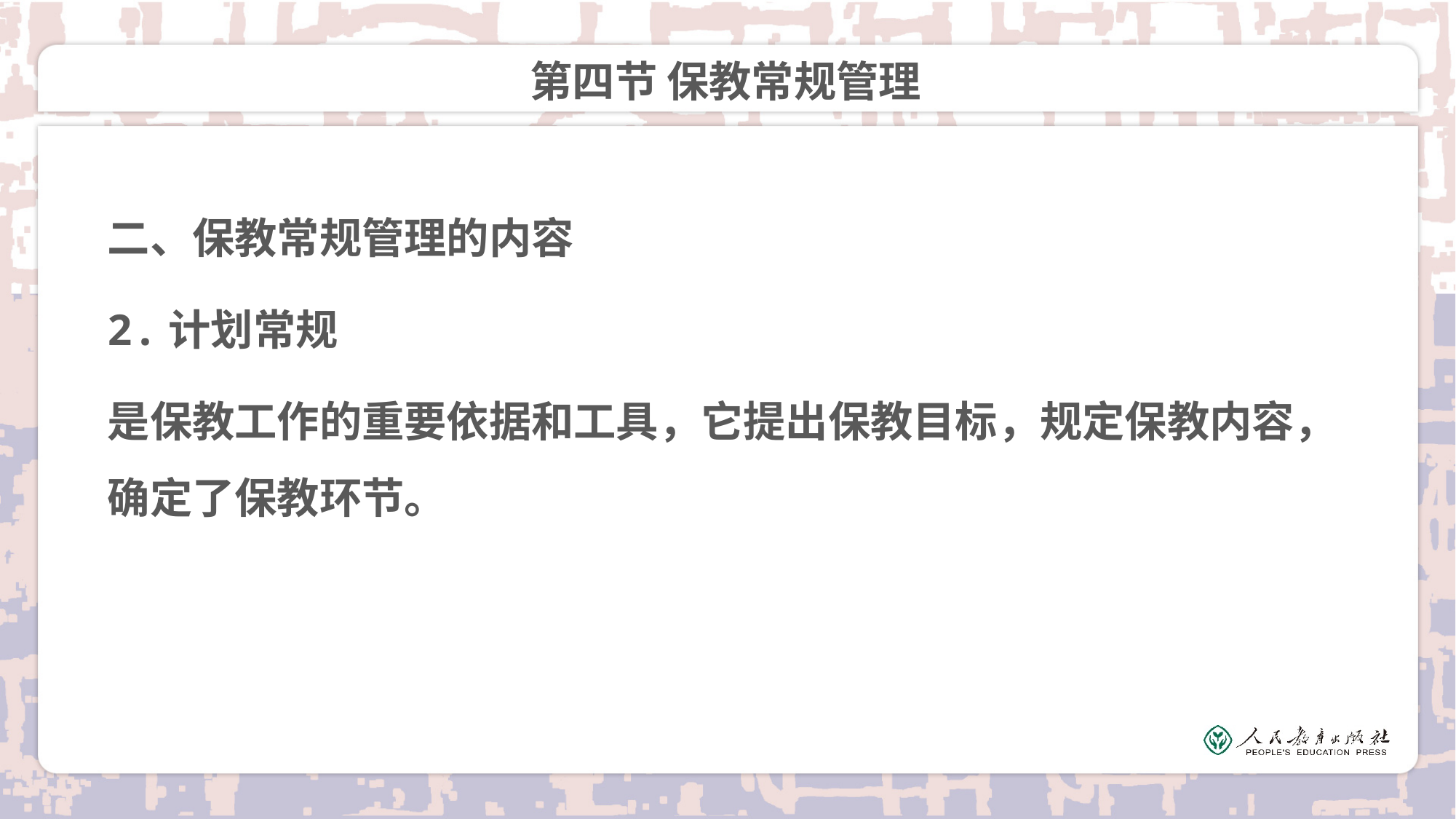

# 第四节 保教常规管理
二、保教常规管理的内容
2.计划常规
是保教工作的重要依据和工具，它提出保教目标，规定保教内容，确定了保教环节。